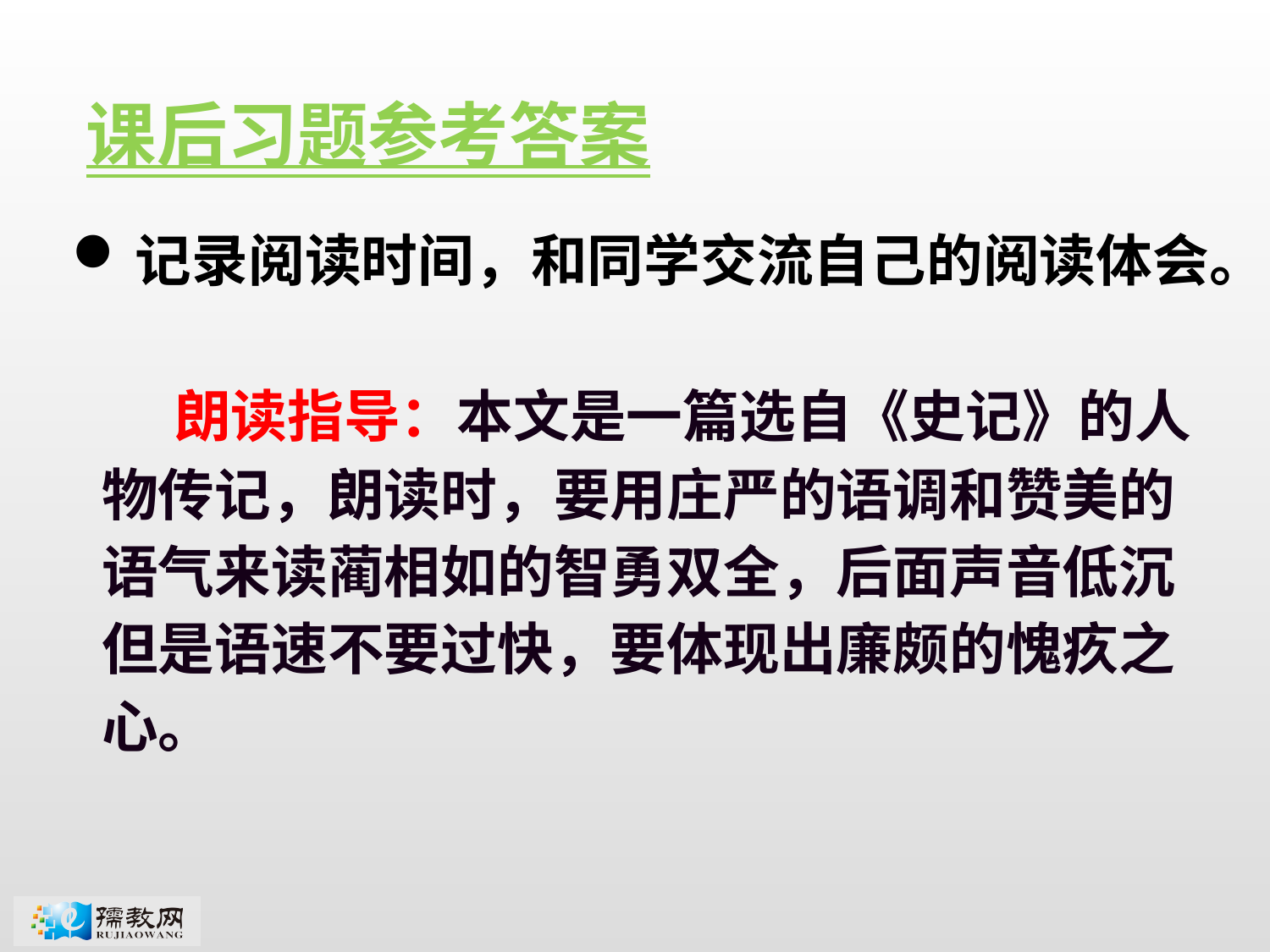

课后习题参考答案
记录阅读时间，和同学交流自己的阅读体会。
    朗读指导：本文是一篇选自《史记》的人物传记，朗读时，要用庄严的语调和赞美的语气来读蔺相如的智勇双全，后面声音低沉但是语速不要过快，要体现出廉颇的愧疚之心。